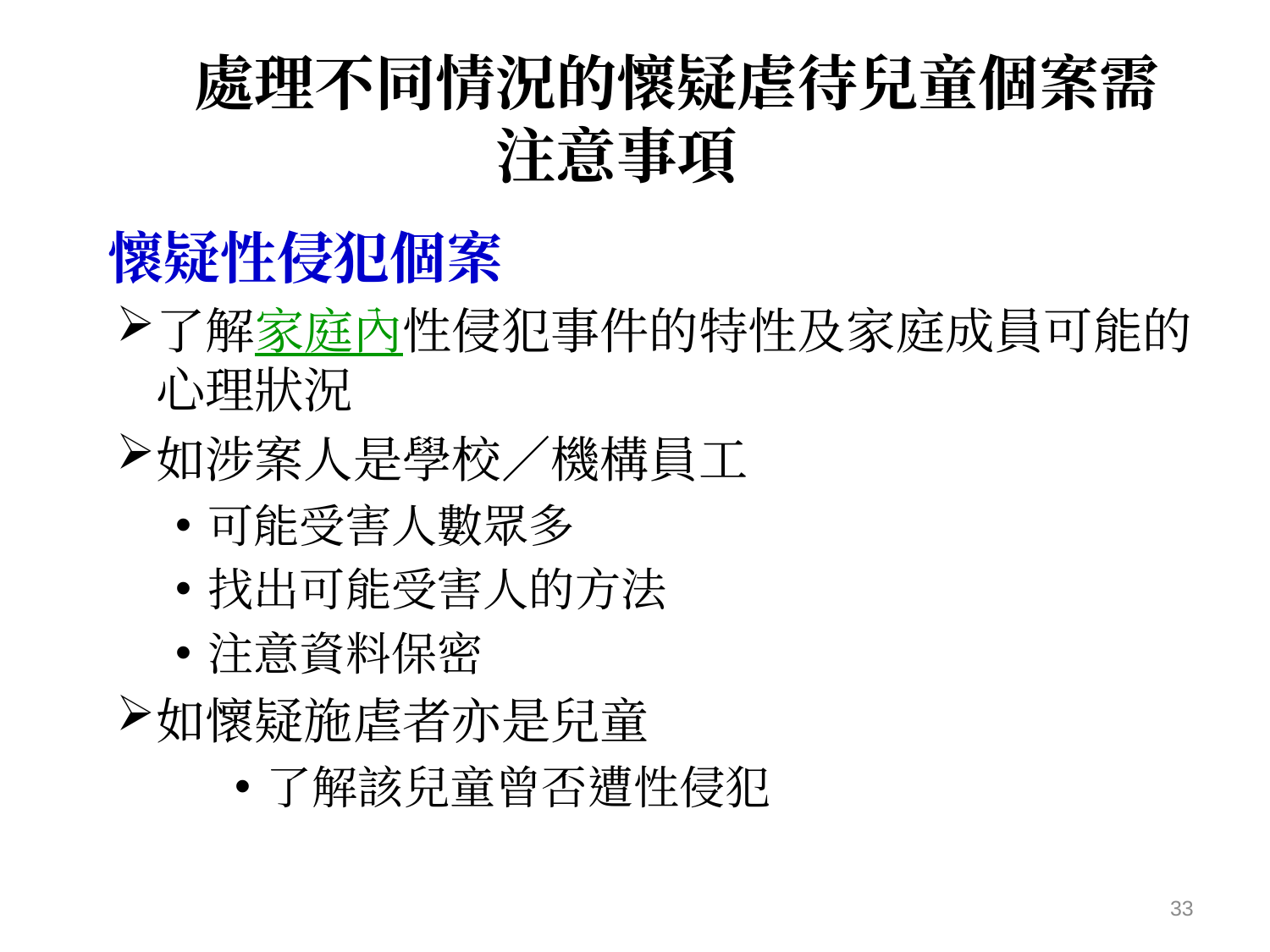

# 處理不同情況的懷疑虐待兒童個案需注意事項
懷疑性侵犯個案
了解家庭內性侵犯事件的特性及家庭成員可能的心理狀況
如涉案人是學校／機構員工
可能受害人數眾多
找出可能受害人的方法
注意資料保密
如懷疑施虐者亦是兒童
了解該兒童曾否遭性侵犯

33